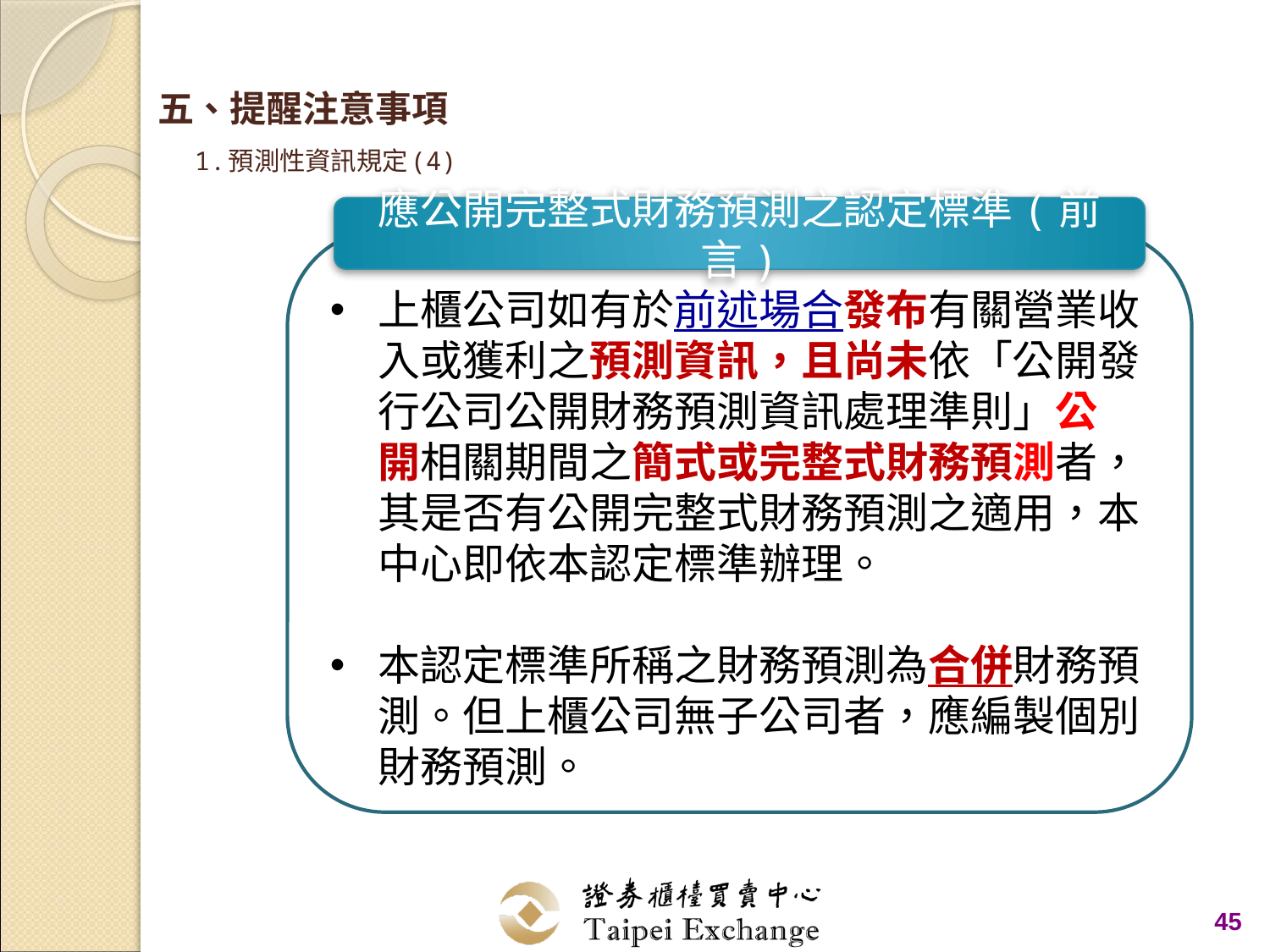

# 五、提醒注意事項 1.預測性資訊規定(4)
應公開完整式財務預測之認定標準(前言)

上櫃公司如有於前述場合發布有關營業收入或獲利之預測資訊，且尚未依「公開發行公司公開財務預測資訊處理準則」公 開相關期間之簡式或完整式財務預測者，其是否有公開完整式財務預測之適用，本中心即依本認定標準辦理。

本認定標準所稱之財務預測為合併財務預測。但上櫃公司無子公司者，應編製個別財務預測。

45